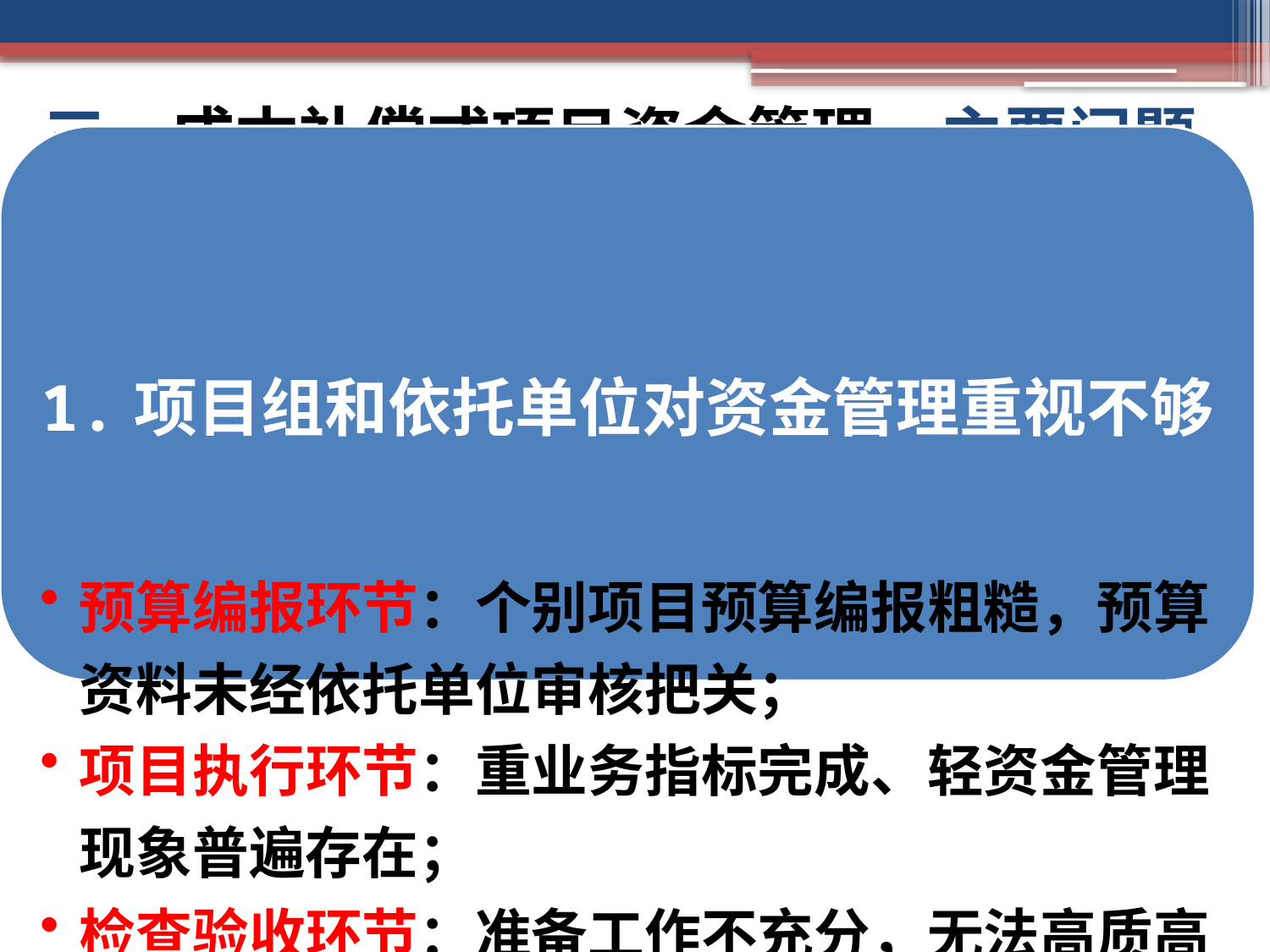

# 三、成本补偿式项目资金管理—主要问题
1.项目组和依托单位对资金管理重视不够
预算编报环节：个别项目预算编报粗糙，预算资料未经依托单位审核把关；
项目执行环节：重业务指标完成、轻资金管理现象普遍存在；